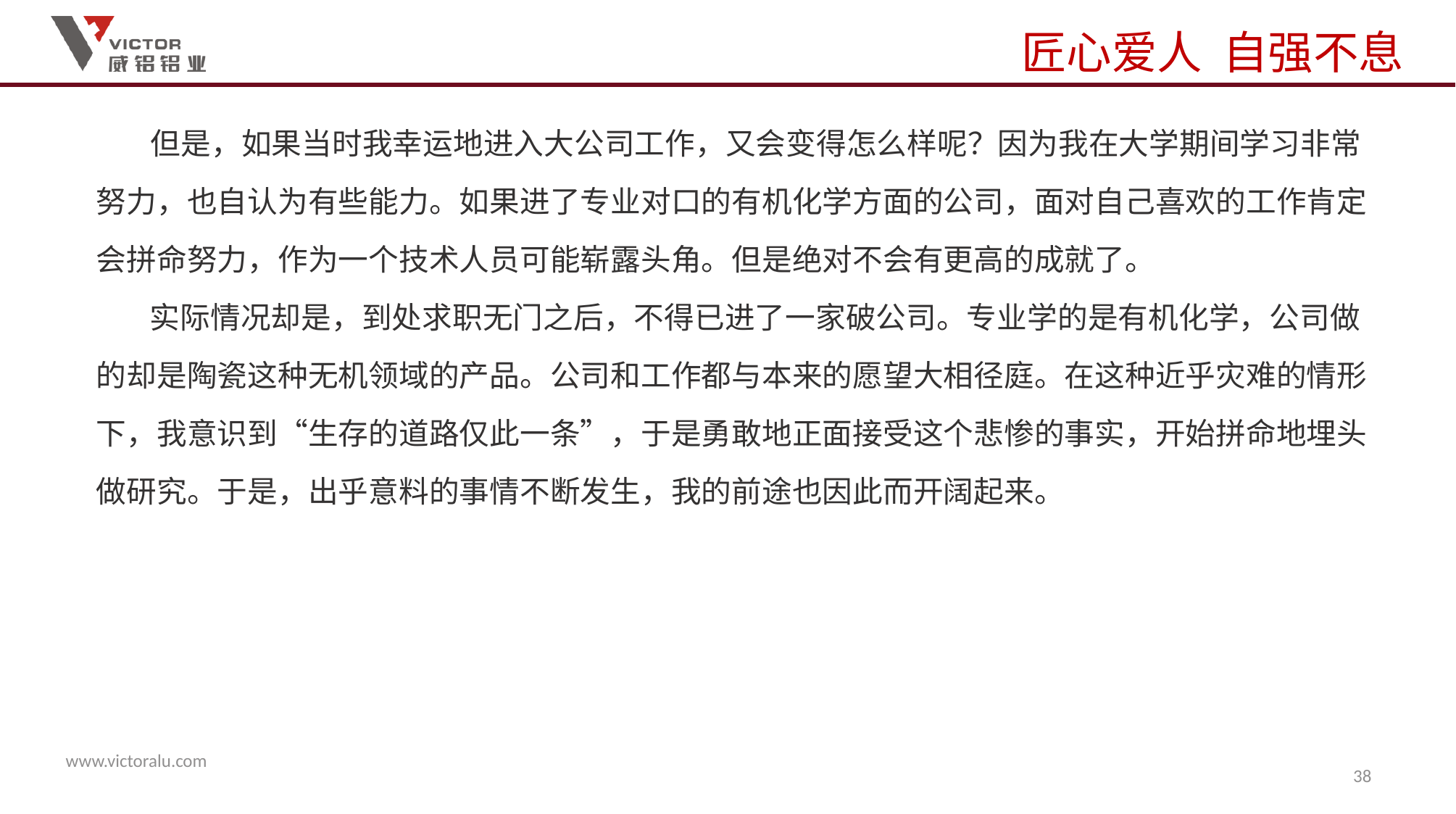

但是，如果当时我幸运地进入大公司工作，又会变得怎么样呢？因为我在大学期间学习非常努力，也自认为有些能力。如果进了专业对口的有机化学方面的公司，面对自己喜欢的工作肯定会拼命努力，作为一个技术人员可能崭露头角。但是绝对不会有更高的成就了。
        实际情况却是，到处求职无门之后，不得已进了一家破公司。专业学的是有机化学，公司做的却是陶瓷这种无机领域的产品。公司和工作都与本来的愿望大相径庭。在这种近乎灾难的情形下，我意识到“生存的道路仅此一条”，于是勇敢地正面接受这个悲惨的事实，开始拼命地埋头做研究。于是，出乎意料的事情不断发生，我的前途也因此而开阔起来。
38